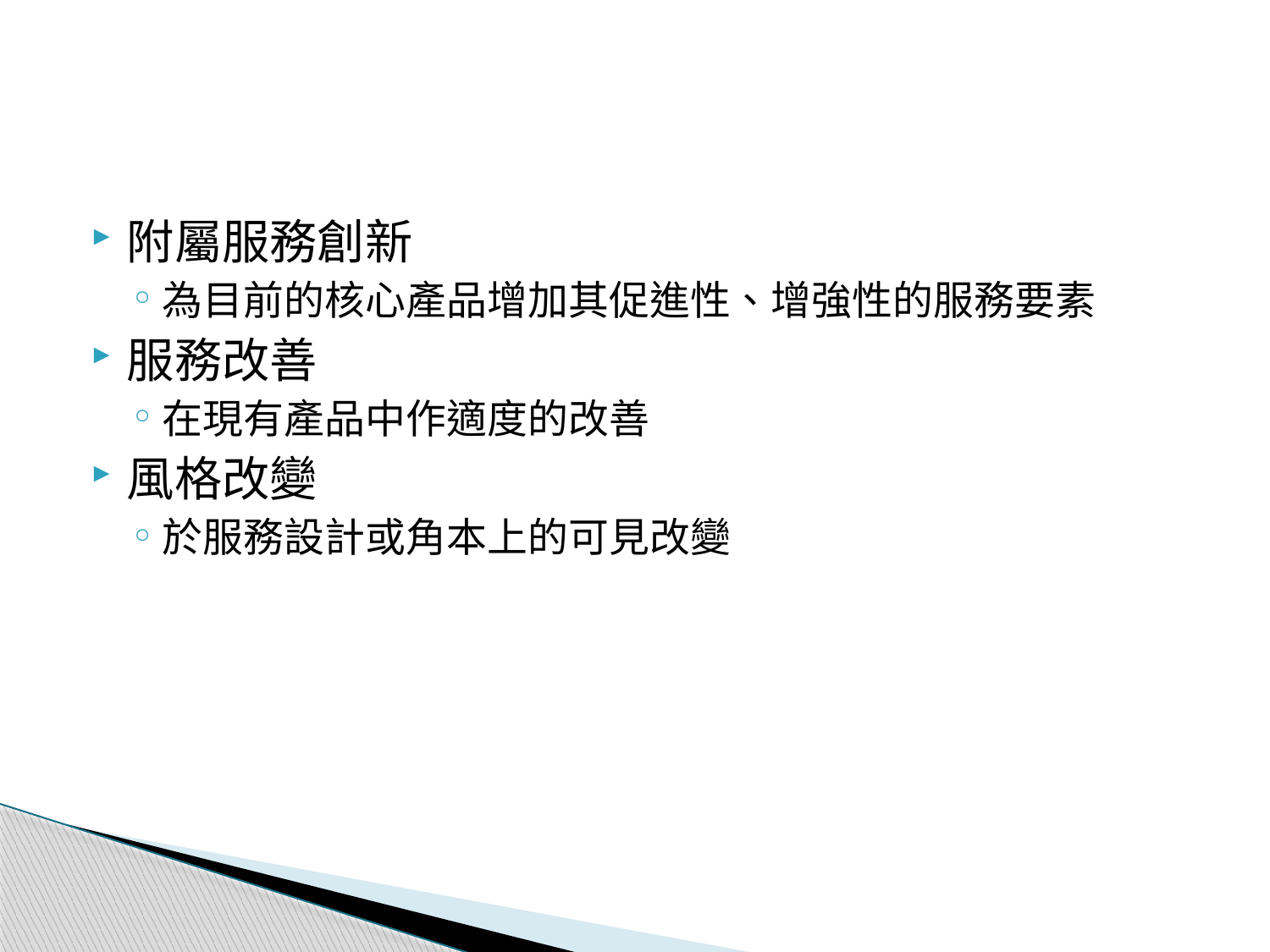

# 新服務分類層級 (2)
附屬服務創新
為目前的核心產品增加其促進性、增強性的服務要素
服務改善
在現有產品中作適度的改善
風格改變
於服務設計或角本上的可見改變